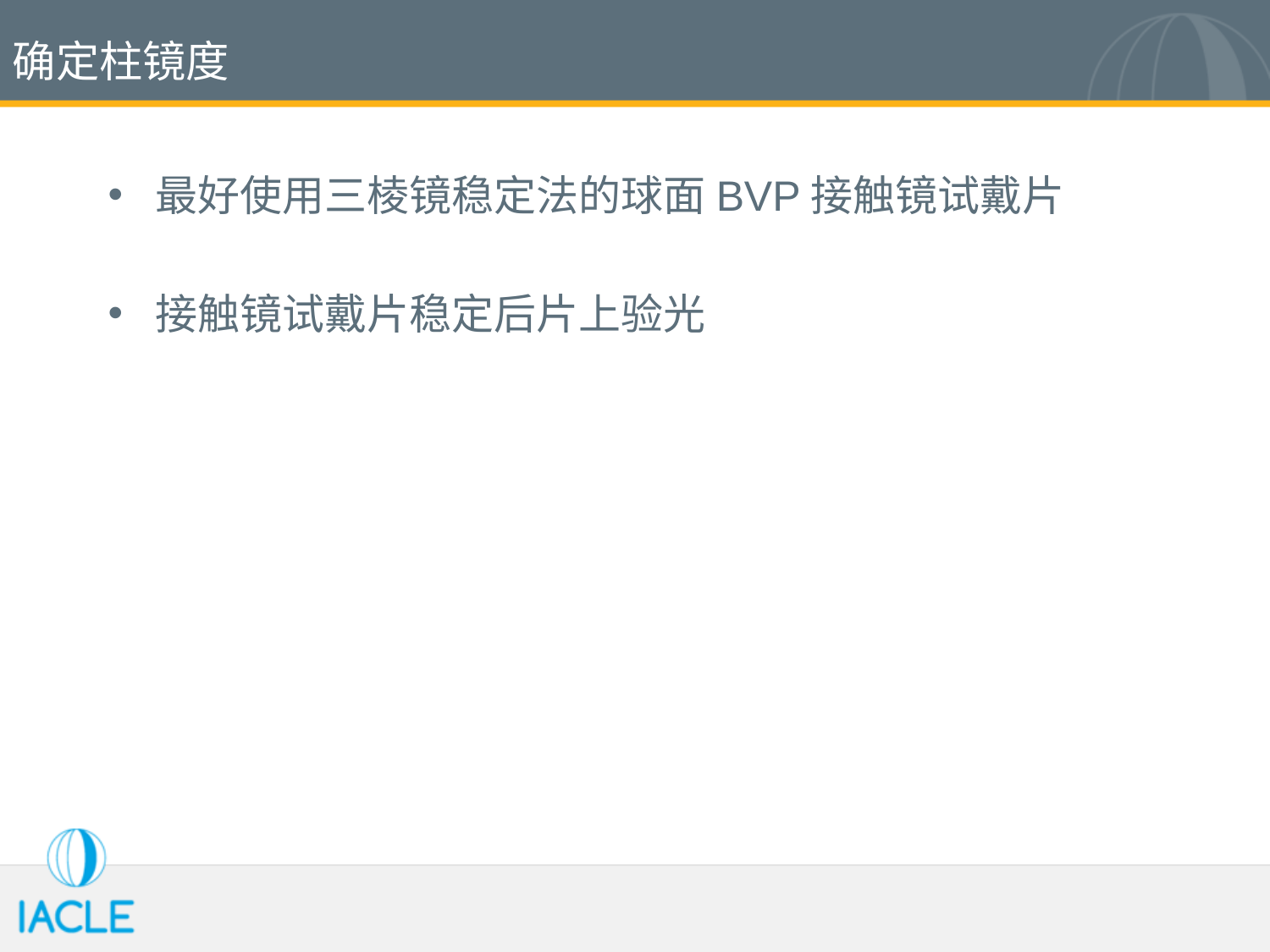

# 确定柱镜度
最好使用三棱镜稳定法的球面BVP接触镜试戴片

接触镜试戴片稳定后片上验光